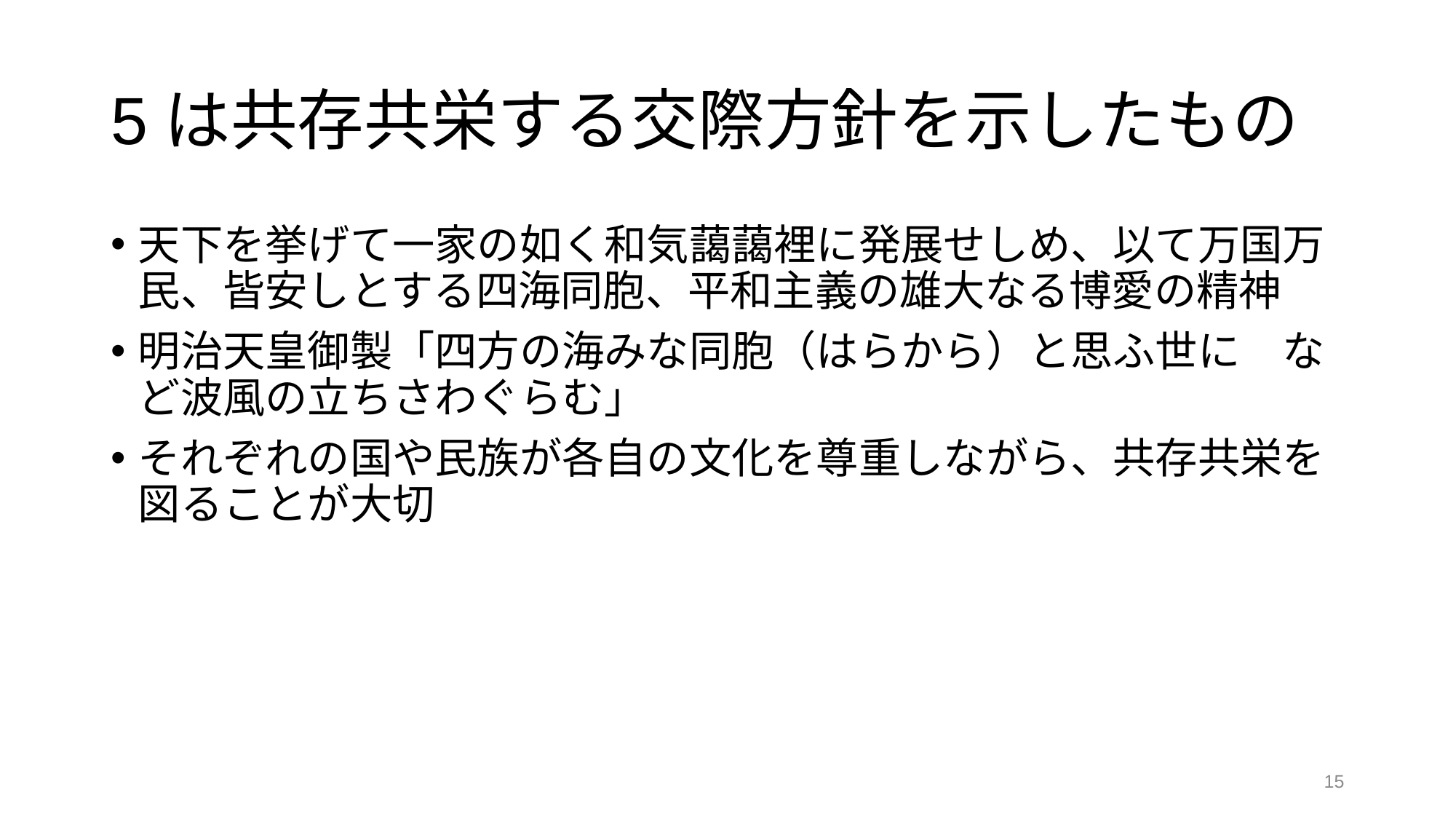

# 5は共存共栄する交際方針を示したもの
天下を挙げて一家の如く和気藹藹裡に発展せしめ、以て万国万民、皆安しとする四海同胞、平和主義の雄大なる博愛の精神
明治天皇御製「四方の海みな同胞（はらから）と思ふ世に　など波風の立ちさわぐらむ」
それぞれの国や民族が各自の文化を尊重しながら、共存共栄を図ることが大切

15